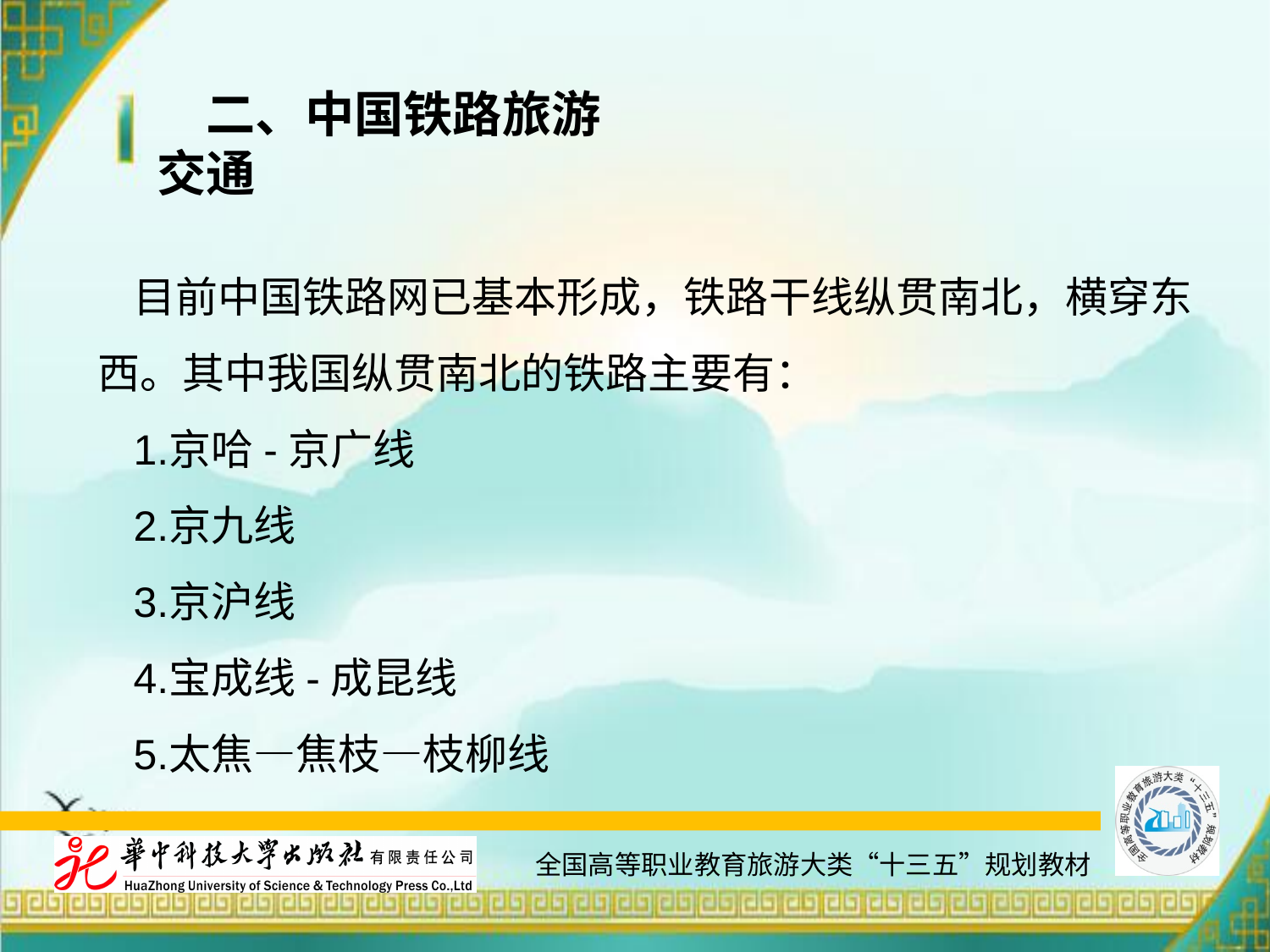

二、中国铁路旅游交通
目前中国铁路网已基本形成，铁路干线纵贯南北，横穿东西。其中我国纵贯南北的铁路主要有：
京哈-京广线
京九线
京沪线
宝成线-成昆线
太焦—焦枝—枝柳线